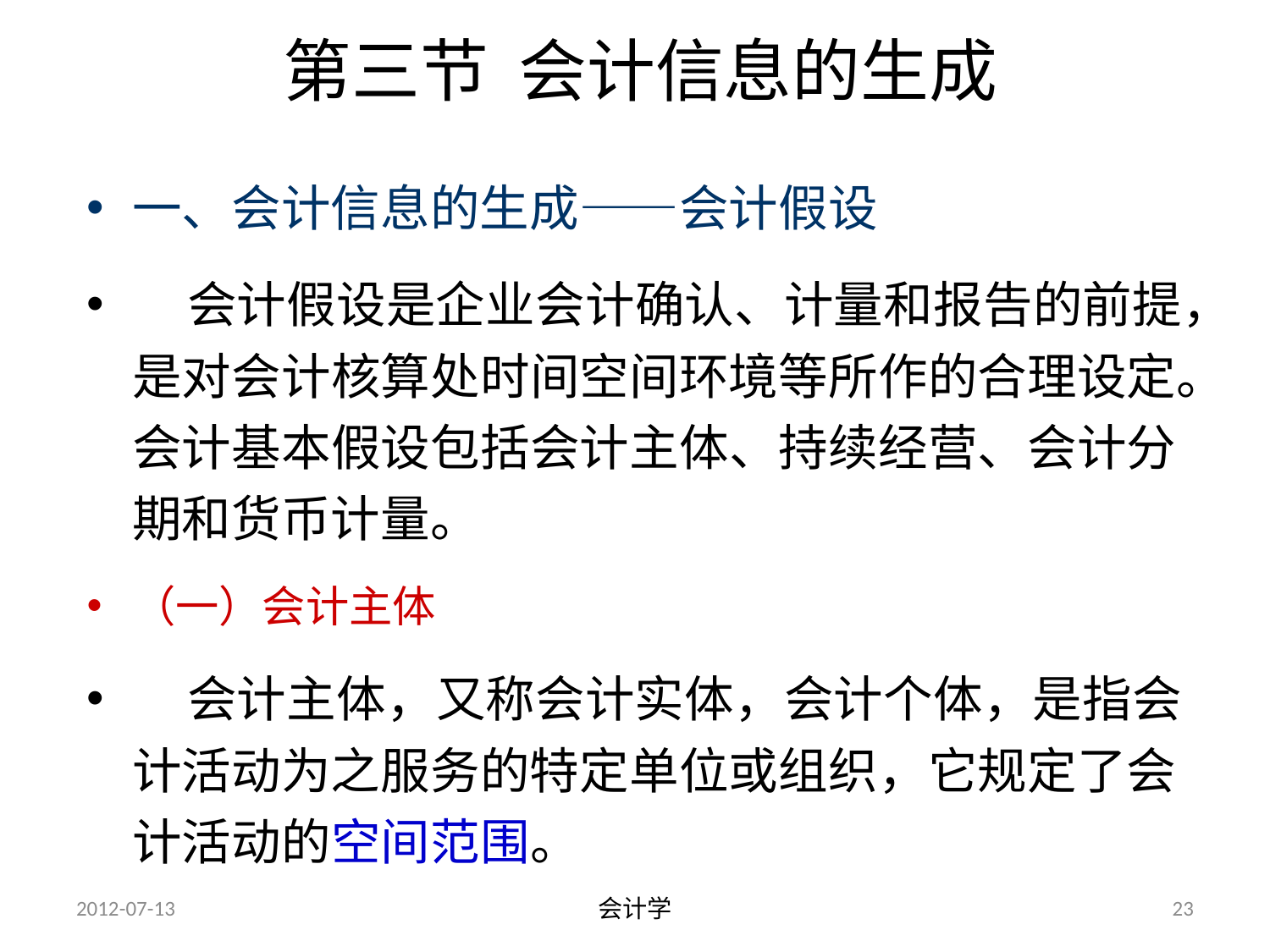

# 第三节  会计信息的生成
一、会计信息的生成——会计假设
    会计假设是企业会计确认、计量和报告的前提，是对会计核算处时间空间环境等所作的合理设定。会计基本假设包括会计主体、持续经营、会计分期和货币计量。
（一）会计主体
    会计主体，又称会计实体，会计个体，是指会计活动为之服务的特定单位或组织，它规定了会计活动的空间范围。
2012-07-13
会计学
23